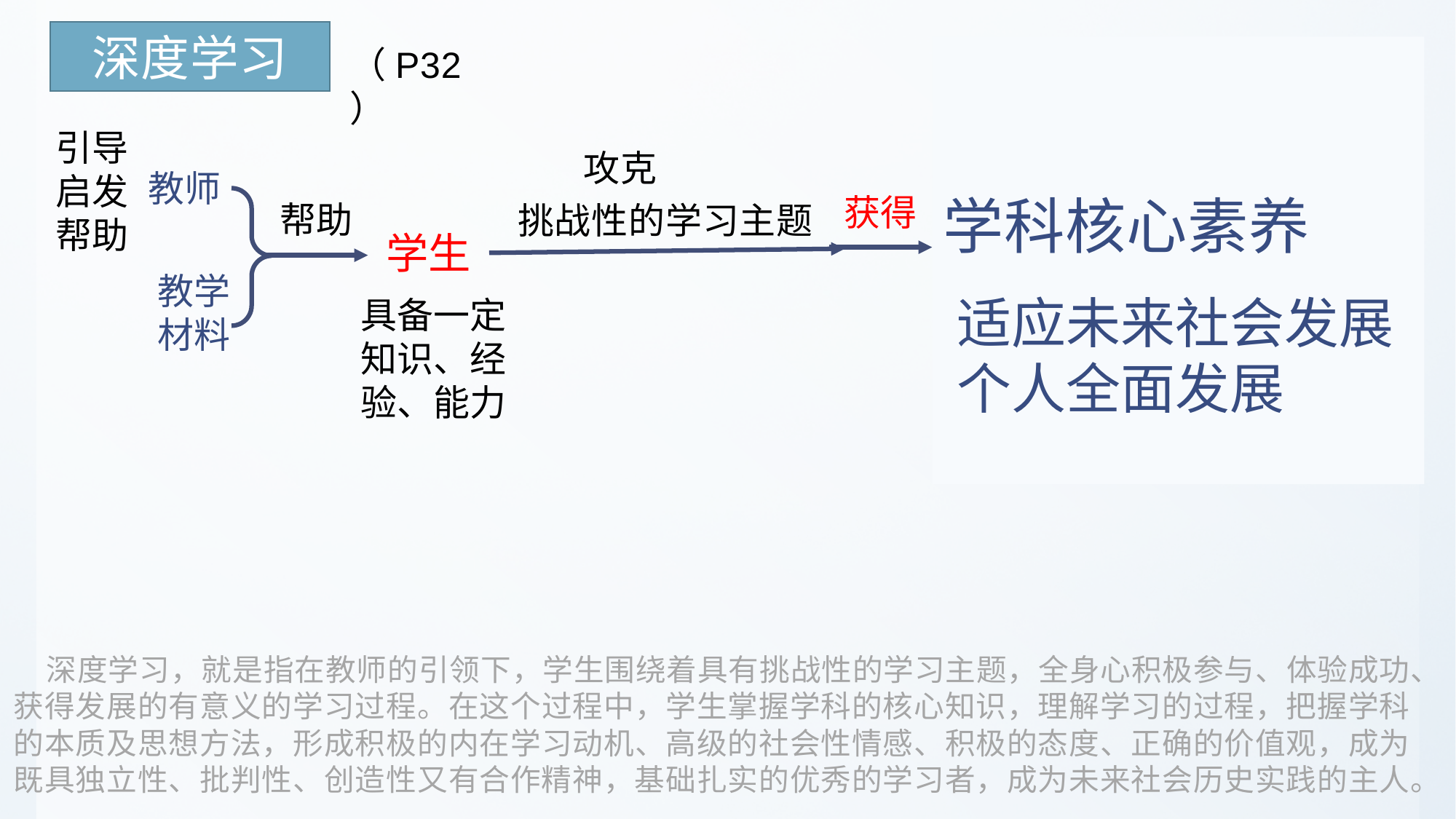

深度学习
（P32）

学科核心素养

构建新知识系统

把握学科本质及思想方法
获得
培育高阶思维
积极的内在学习动机、高级的社会性情感、积极的态度、
正确的价值观
引导
启发
帮助
攻克
教师

帮助
挑战性的学习主题
学生
教学材料
适应未来社会发展
个人全面发展

具备一定知识、经验、能力
深度学习，就是指在教师的引领下，学生围绕着具有挑战性的学习主题，全身心积极参与、体验成功、获得发展的有意义的学习过程。在这个过程中，学生掌握学科的核心知识，理解学习的过程，把握学科的本质及思想方法，形成积极的内在学习动机、高级的社会性情感、积极的态度、正确的价值观，成为既具独立性、批判性、创造性又有合作精神，基础扎实的优秀的学习者，成为未来社会历史实践的主人。